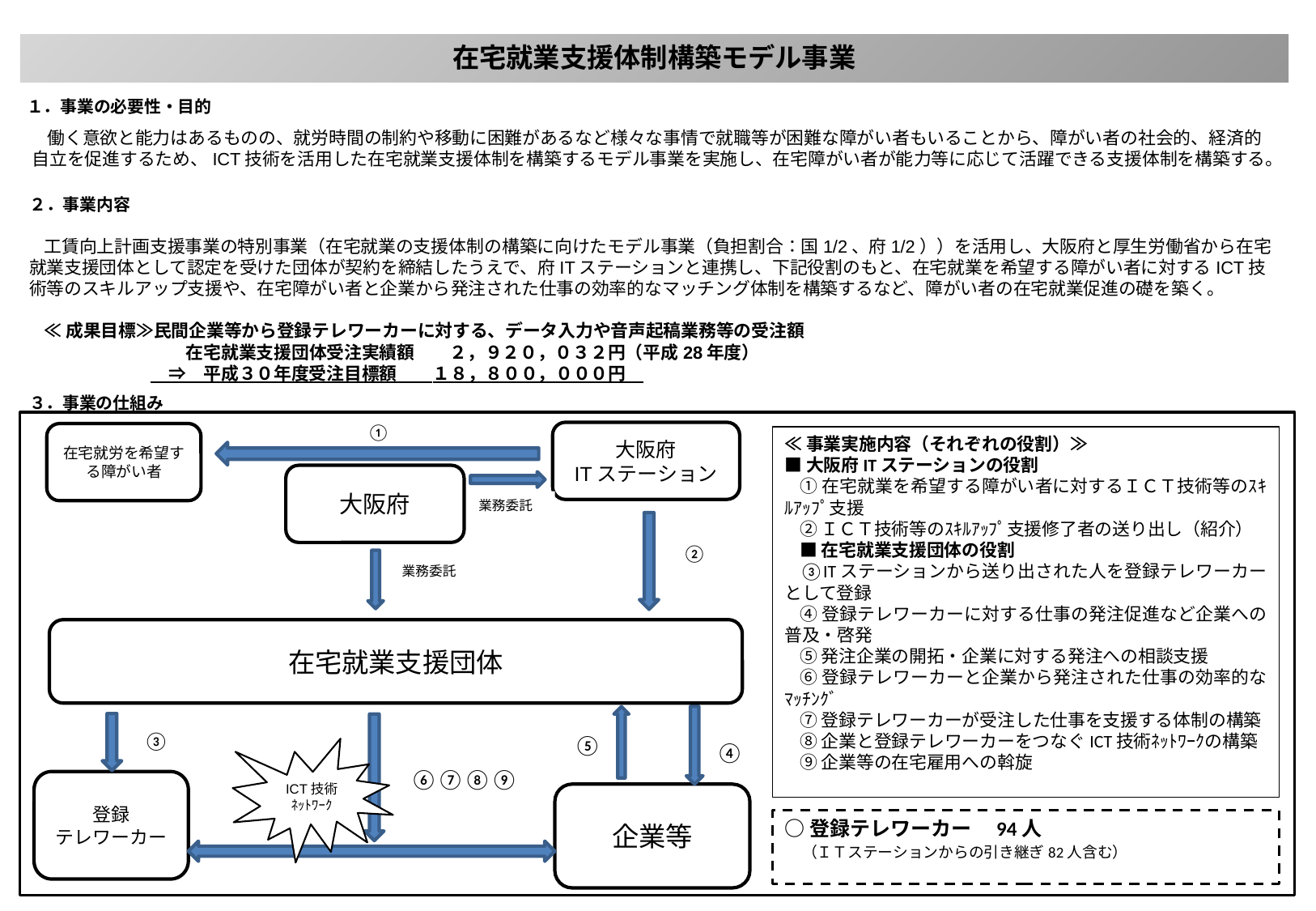

在宅就業支援体制構築モデル事業

１．事業の必要性・目的
働く意欲と能力はあるものの、就労時間の制約や移動に困難があるなど様々な事情で就職等が困難な障がい者もいることから、障がい者の社会的、経済的自立を促進するため、ICT技術を活用した在宅就業支援体制を構築するモデル事業を実施し、在宅障がい者が能力等に応じて活躍できる支援体制を構築する。
２．事業内容
工賃向上計画支援事業の特別事業（在宅就業の支援体制の構築に向けたモデル事業（負担割合：国1/2、府1/2））を活用し、大阪府と厚生労働省から在宅就業支援団体として認定を受けた団体が契約を締結したうえで、府ITステーションと連携し、下記役割のもと、在宅就業を希望する障がい者に対するICT技術等のスキルアップ支援や、在宅障がい者と企業から発注された仕事の効率的なマッチング体制を構築するなど、障がい者の在宅就業促進の礎を築く。

≪成果目標≫民間企業等から登録テレワーカーに対する、データ入力や音声起稿業務等の受注額
　　在宅就業支援団体受注実績額　　２，９２０，０３２円（平成28年度）
　⇒　平成３０年度受注目標額　　１８，８００，０００円
３．事業の仕組み

大阪府
ITステーション
在宅就労を希望する障がい者

大阪府

在宅就業支援団体

ICT技術
ﾈｯﾄﾜｰｸ

登録
テレワーカー
企業等

①
≪事業実施内容（それぞれの役割）≫
■大阪府ITステーションの役割
①在宅就業を希望する障がい者に対するＩＣＴ技術等のｽｷﾙｱｯﾌﾟ支援
②ＩＣＴ技術等のｽｷﾙｱｯﾌﾟ支援修了者の送り出し（紹介）
■在宅就業支援団体の役割
③ITステーションから送り出された人を登録テレワーカーとして登録
④登録テレワーカーに対する仕事の発注促進など企業への普及・啓発
⑤発注企業の開拓・企業に対する発注への相談支援
⑥登録テレワーカーと企業から発注された仕事の効率的なﾏｯﾁﾝｸﾞ
⑦登録テレワーカーが受注した仕事を支援する体制の構築
⑧企業と登録テレワーカーをつなぐICT技術ﾈｯﾄﾜｰｸの構築
⑨企業等の在宅雇用への斡旋
○登録テレワーカー　94人
　（ＩＴステーションからの引き継ぎ82人含む）
業務委託
②
業務委託
③
⑤
④
⑥⑦⑧⑨